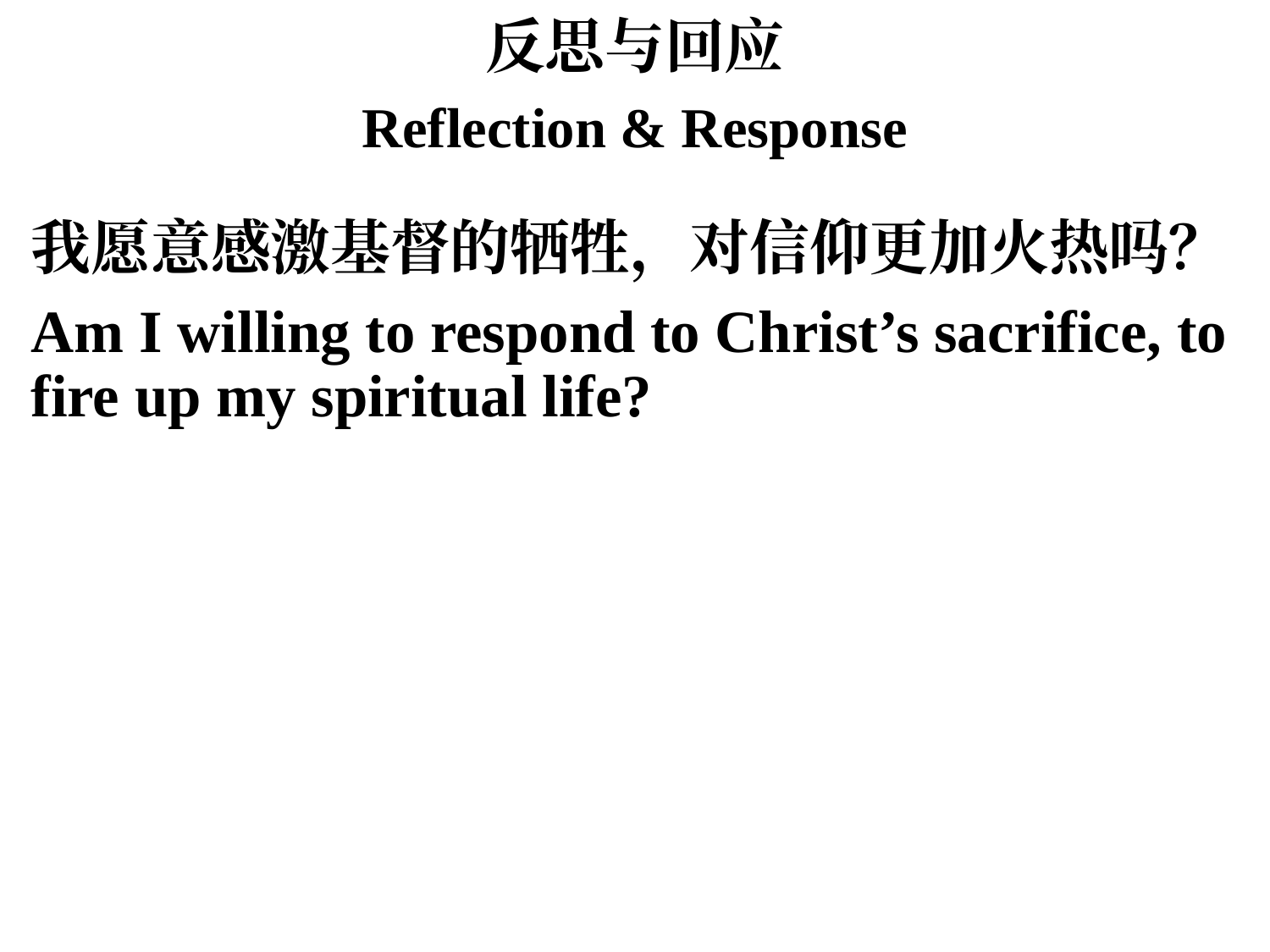

反思与回应
Reflection & Response

我愿意感激基督的牺牲，对信仰更加火热吗？
Am I willing to respond to Christ’s sacrifice, to fire up my spiritual life?